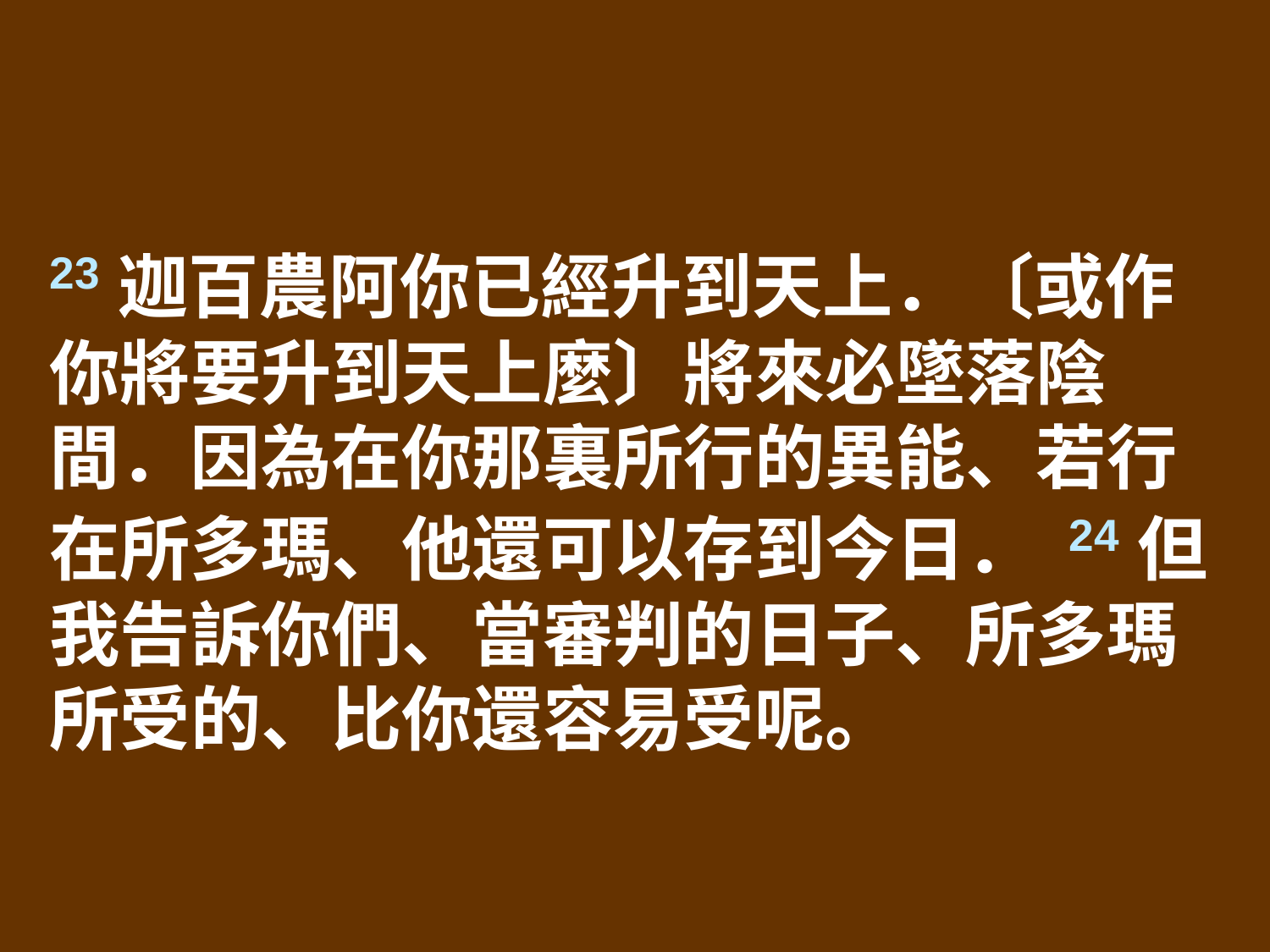

23迦百農阿你已經升到天上．〔或作你將要升到天上麼〕將來必墜落陰間．因為在你那裏所行的異能、若行在所多瑪、他還可以存到今日． 24但我告訴你們、當審判的日子、所多瑪所受的、比你還容易受呢。